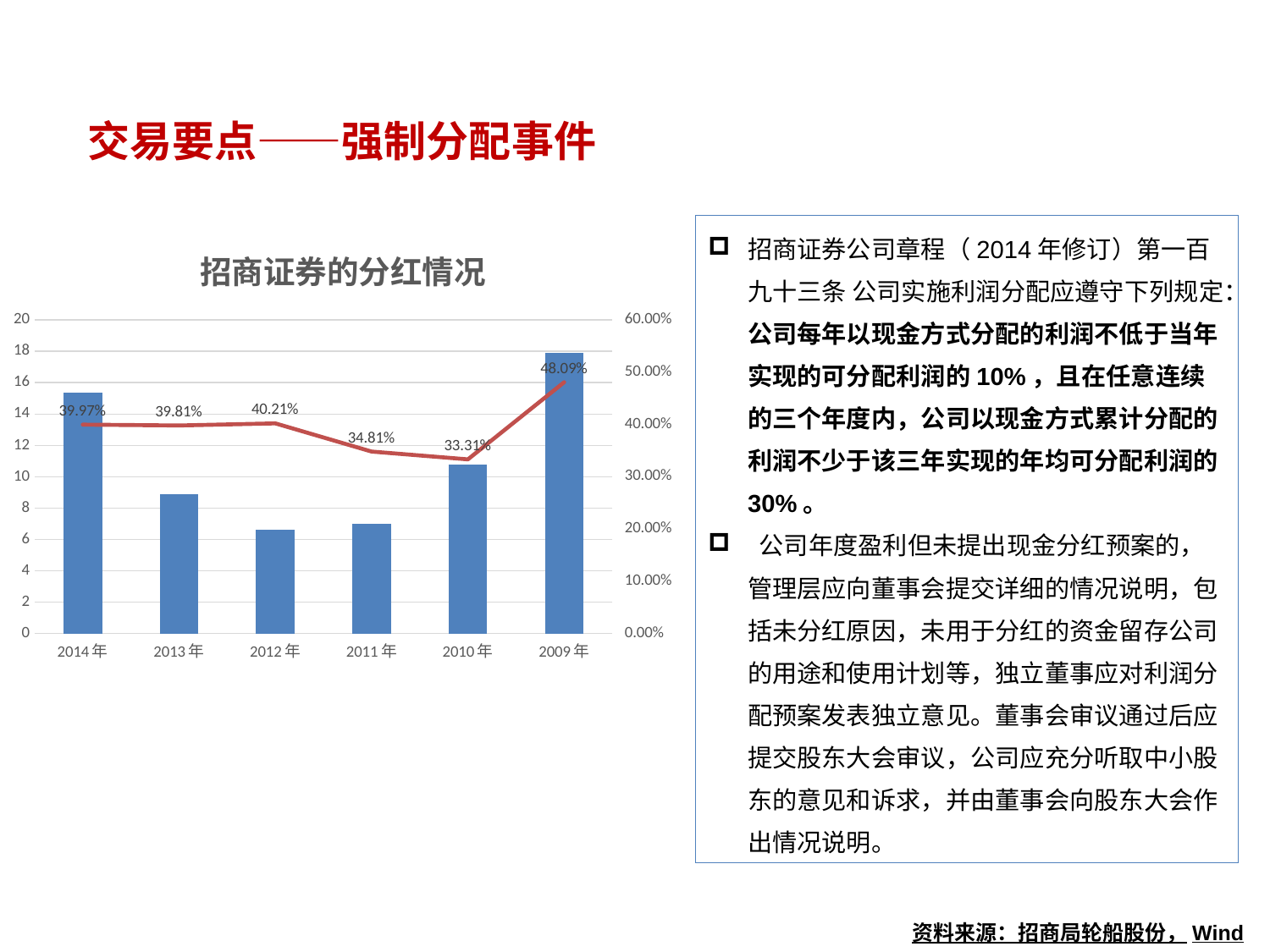

交易要点——强制分配事件
招商证券公司章程（2014年修订）第一百九十三条 公司实施利润分配应遵守下列规定：公司每年以现金方式分配的利润不低于当年实现的可分配利润的10%，且在任意连续的三个年度内，公司以现金方式累计分配的利润不少于该三年实现的年均可分配利润的30%。
 公司年度盈利但未提出现金分红预案的，管理层应向董事会提交详细的情况说明，包括未分红原因，未用于分红的资金留存公司的用途和使用计划等，独立董事应对利润分配预案发表独立意见。董事会审议通过后应提交股东大会审议，公司应充分听取中小股东的意见和诉求，并由董事会向股东大会作出情况说明。

### Chart: 招商证券的分红情况

| Category | 现金分红(亿元) | 现金分红率 |
|---|---|---|
| 2014年 | 15.39 | 0.3997 |
| 2013年 | 8.89 | 0.3981 |
| 2012年 | 6.62 | 0.4021 |
| 2011年 | 6.99 | 0.3481 |
| 2010年 | 10.76 | 0.3331 |
| 2009年 | 17.93 | 0.4809 |
资料来源：招商局轮船股份，Wind